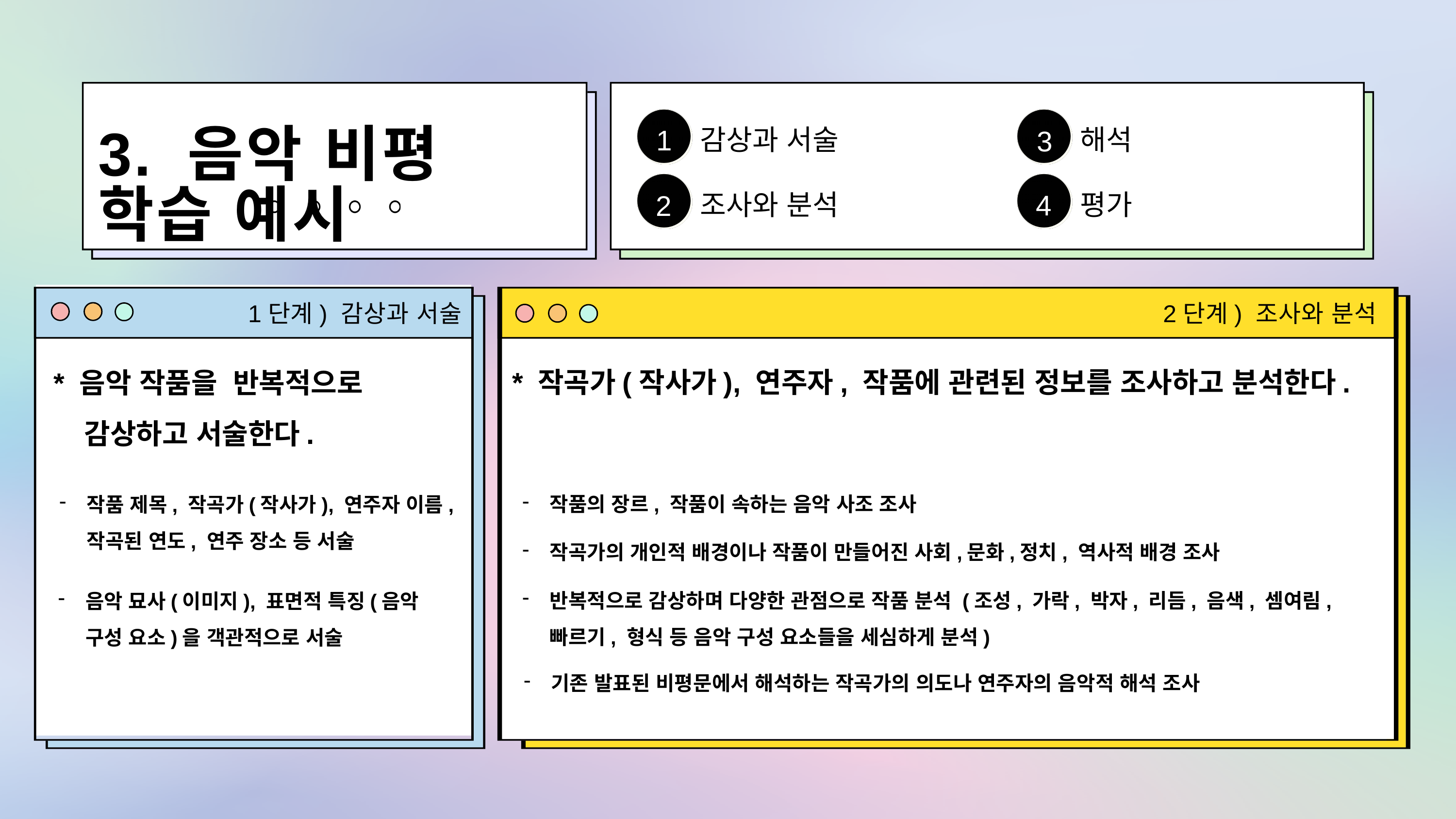

1
감상과 서술

3
해석
3. 음악 비평 학습 예시

2
조사와 분석

4
평가

1단계) 감상과 서술

* 음악 작품을  반복적으로
   감상하고 서술한다.
작품 제목, 작곡가(작사가), 연주자 이름, 작곡된 연도, 연주 장소 등 서술
음악 묘사(이미지), 표면적 특징(음악 구성 요소)을 객관적으로 서술

2단계) 조사와 분석

* 작곡가(작사가), 연주자, 작품에 관련된 정보를 조사하고 분석한다.
작품의 장르, 작품이 속하는 음악 사조 조사
작곡가의 개인적 배경이나 작품이 만들어진 사회,문화,정치, 역사적 배경 조사
반복적으로 감상하며 다양한 관점으로 작품 분석 (조성, 가락, 박자, 리듬, 음색, 셈여림, 빠르기, 형식 등 음악 구성 요소들을 세심하게 분석)
기존 발표된 비평문에서 해석하는 작곡가의 의도나 연주자의 음악적 해석 조사